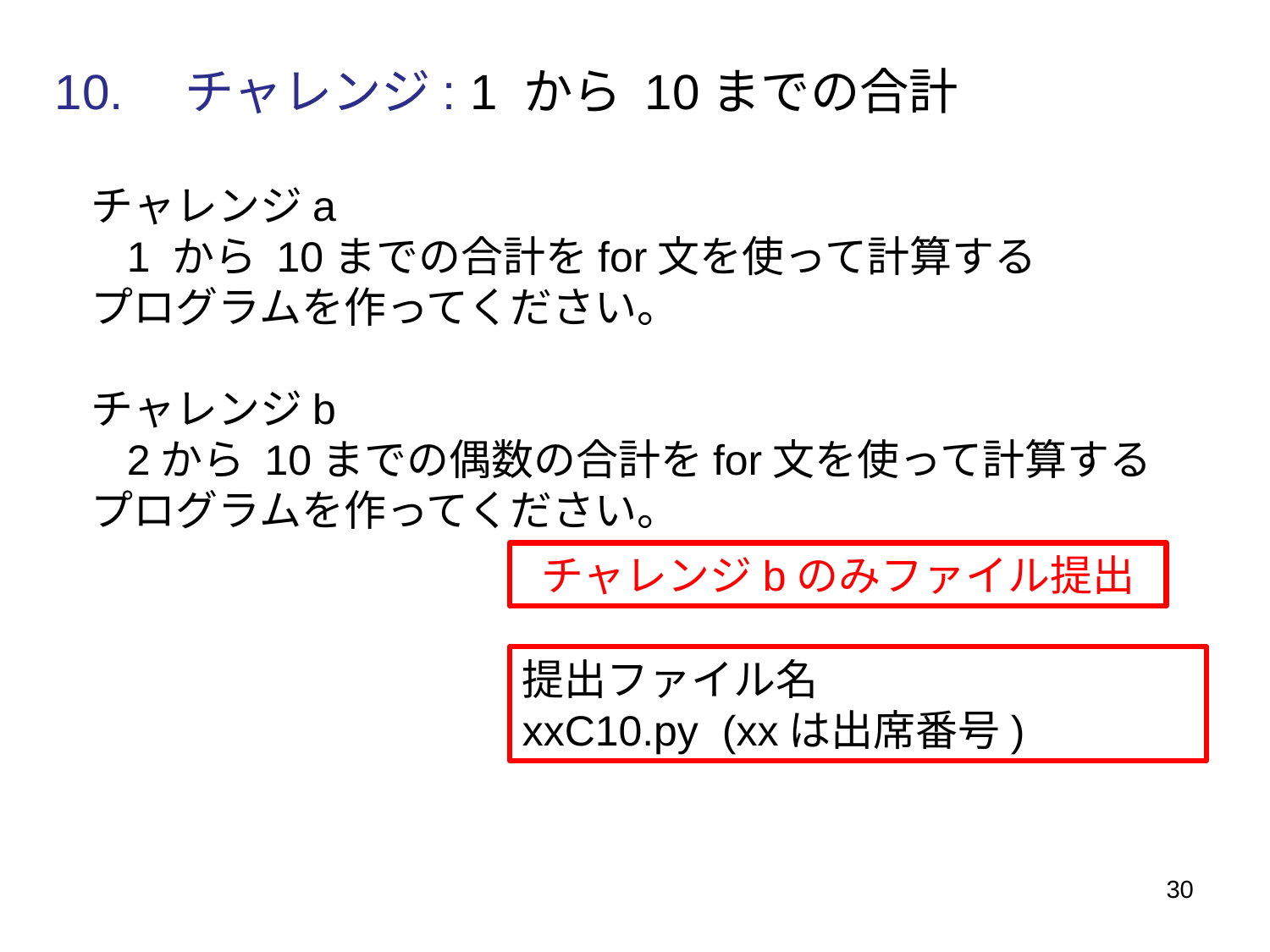

10.　チャレンジ: 1 から 10までの合計
チャレンジa
   1 から 10までの合計をfor文を使って計算する
プログラムを作ってください。

チャレンジb
   2から 10までの偶数の合計をfor文を使って計算する
プログラムを作ってください。

チャレンジbのみファイル提出
提出ファイル名
xxC10.py  (xxは出席番号)
30